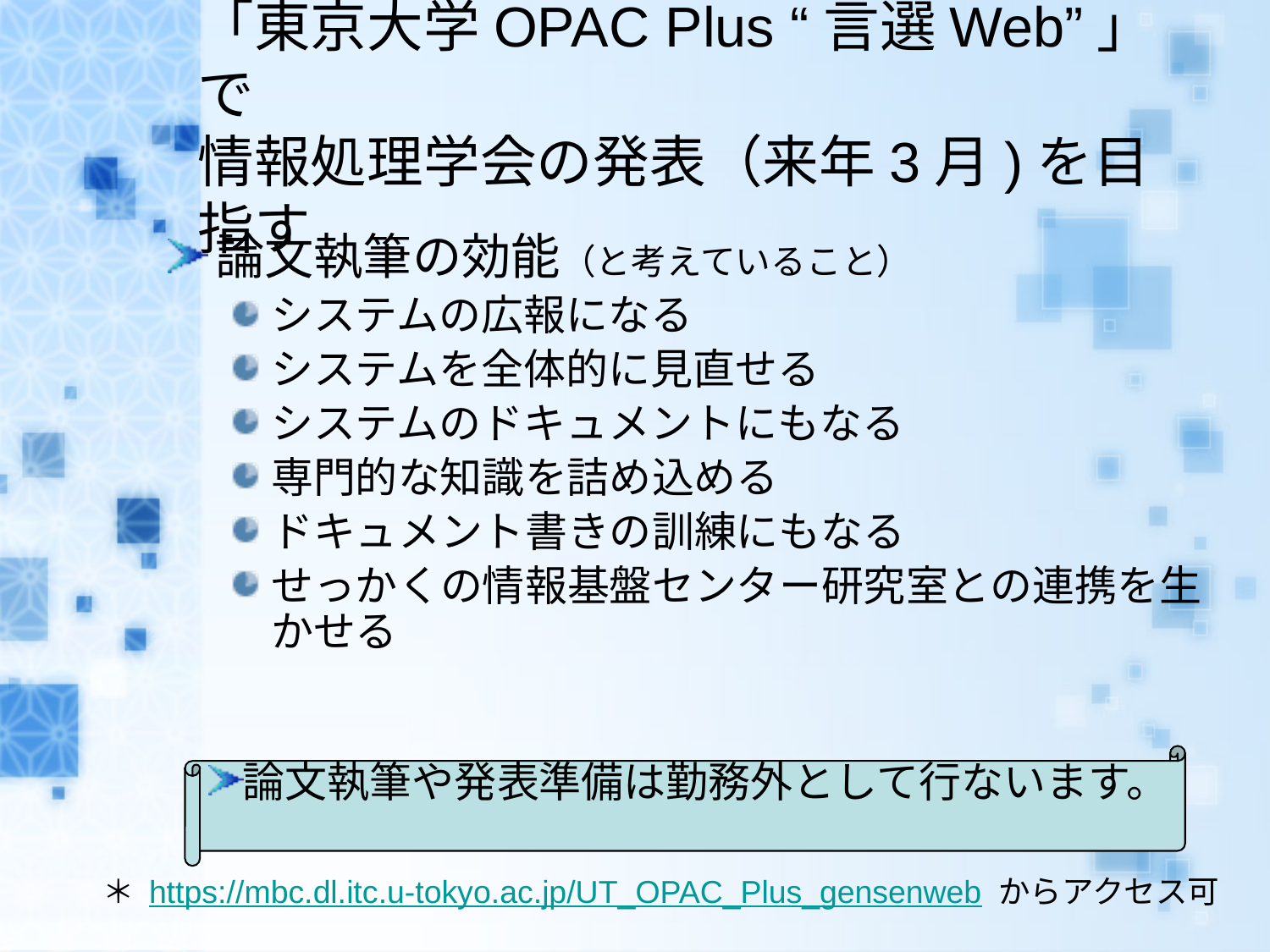

# 「東京大学OPAC Plus “言選Web”」で 情報処理学会の発表（来年3月)を目指す
論文執筆の効能（と考えていること）
システムの広報になる
システムを全体的に見直せる
システムのドキュメントにもなる
専門的な知識を詰め込める
ドキュメント書きの訓練にもなる
せっかくの情報基盤センター研究室との連携を生かせる
論文執筆や発表準備は勤務外として行ないます。

＊ https://mbc.dl.itc.u-tokyo.ac.jp/UT_OPAC_Plus_gensenweb からアクセス可